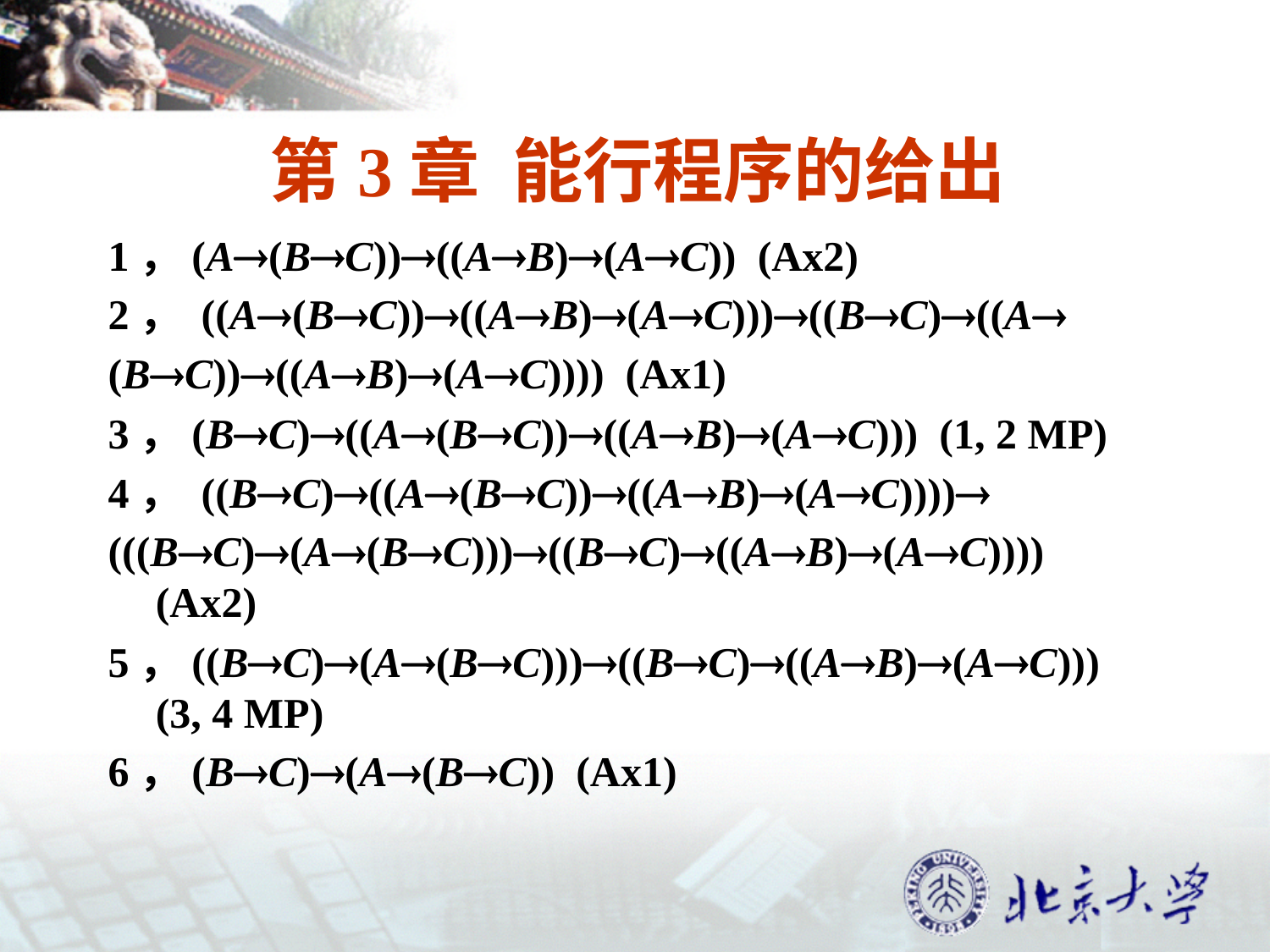

# 第3章  能行程序的给出
1，(A→(B→C))→((A→B)→(A→C))  (Ax2)
2， ((A→(B→C))→((A→B)→(A→C)))→((B→C)→((A→
(B→C))→((A→B)→(A→C))))  (Ax1)
3，(B→C)→((A→(B→C))→((A→B)→(A→C)))  (1, 2 MP)
4， ((B→C)→((A→(B→C))→((A→B)→(A→C))))→
(((B→C)→(A→(B→C)))→((B→C)→((A→B)→(A→C))))  (Ax2)
5，((B→C)→(A→(B→C)))→((B→C)→((A→B)→(A→C)))  (3, 4 MP)
6，(B→C)→(A→(B→C))  (Ax1)